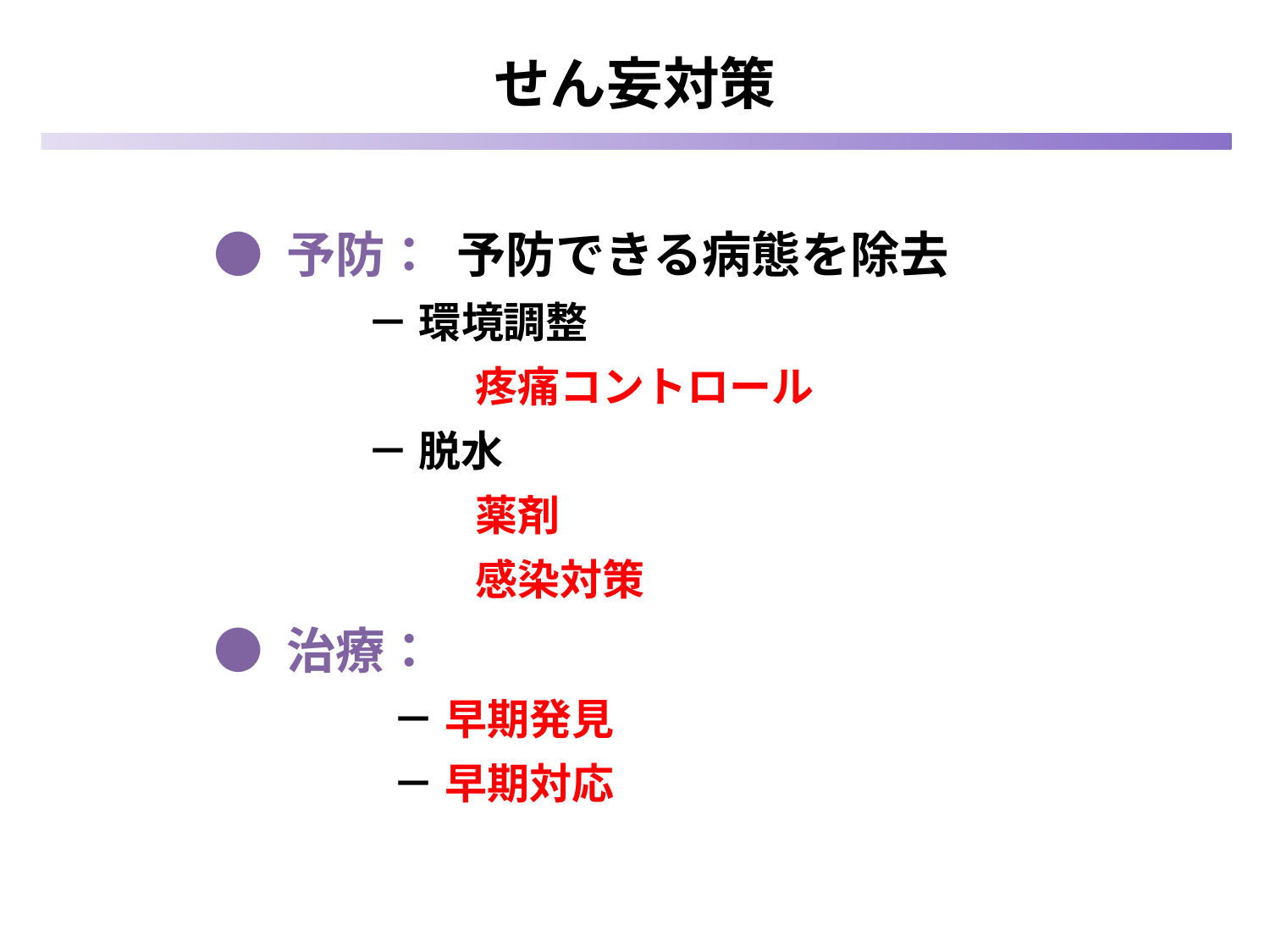

# せん妄対策

● 予防：  予防できる病態を除去
               － 環境調整
 	             疼痛コントロール
               － 脱水
	             薬剤
	             感染対策
● 治療：
           － 早期発見
           － 早期対応